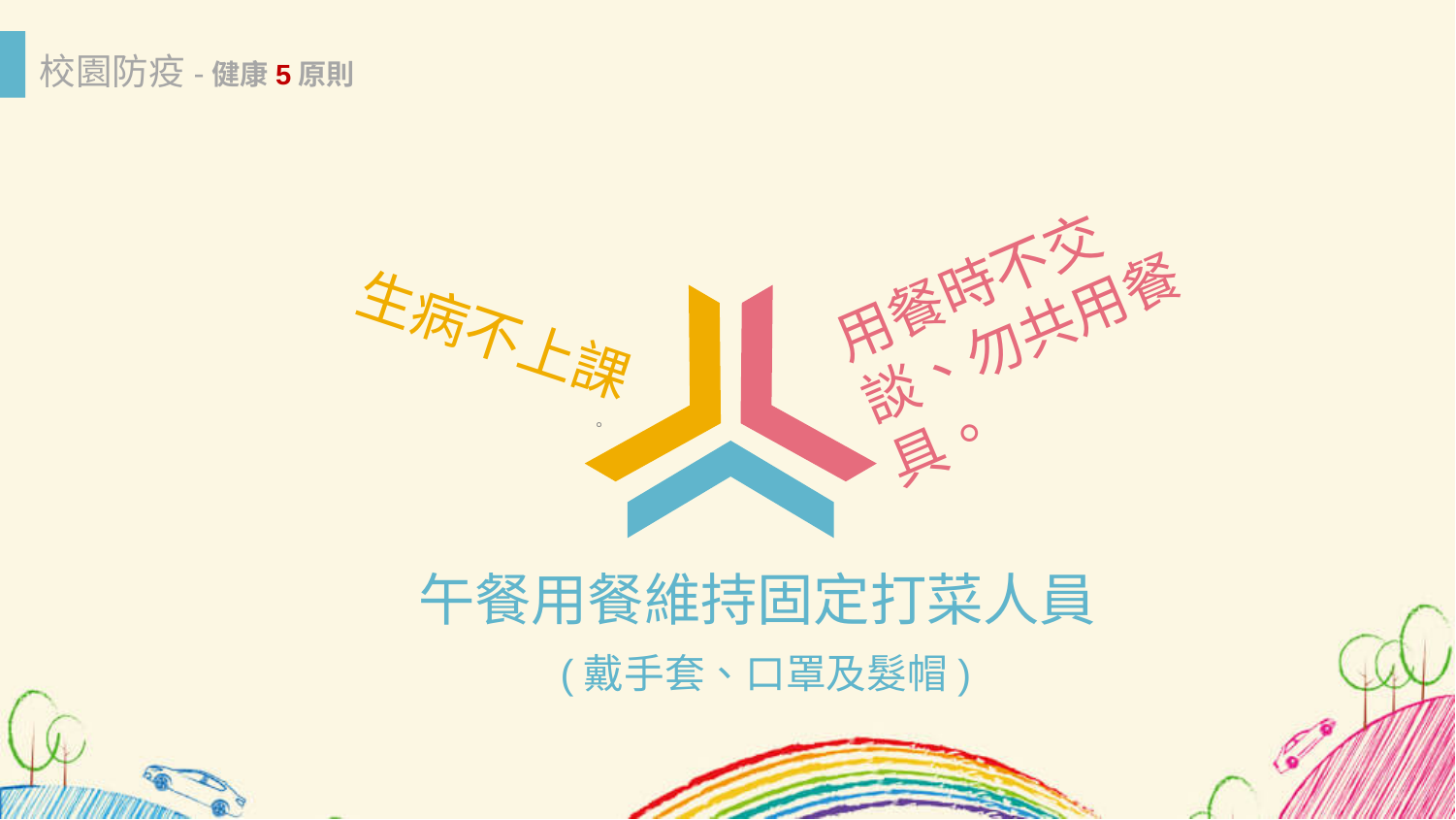

校園防疫-健康5原則

用餐時不交談、勿共用餐具。
生病不上課
。

午餐用餐維持固定打菜人員
         (戴手套、口罩及髮帽)